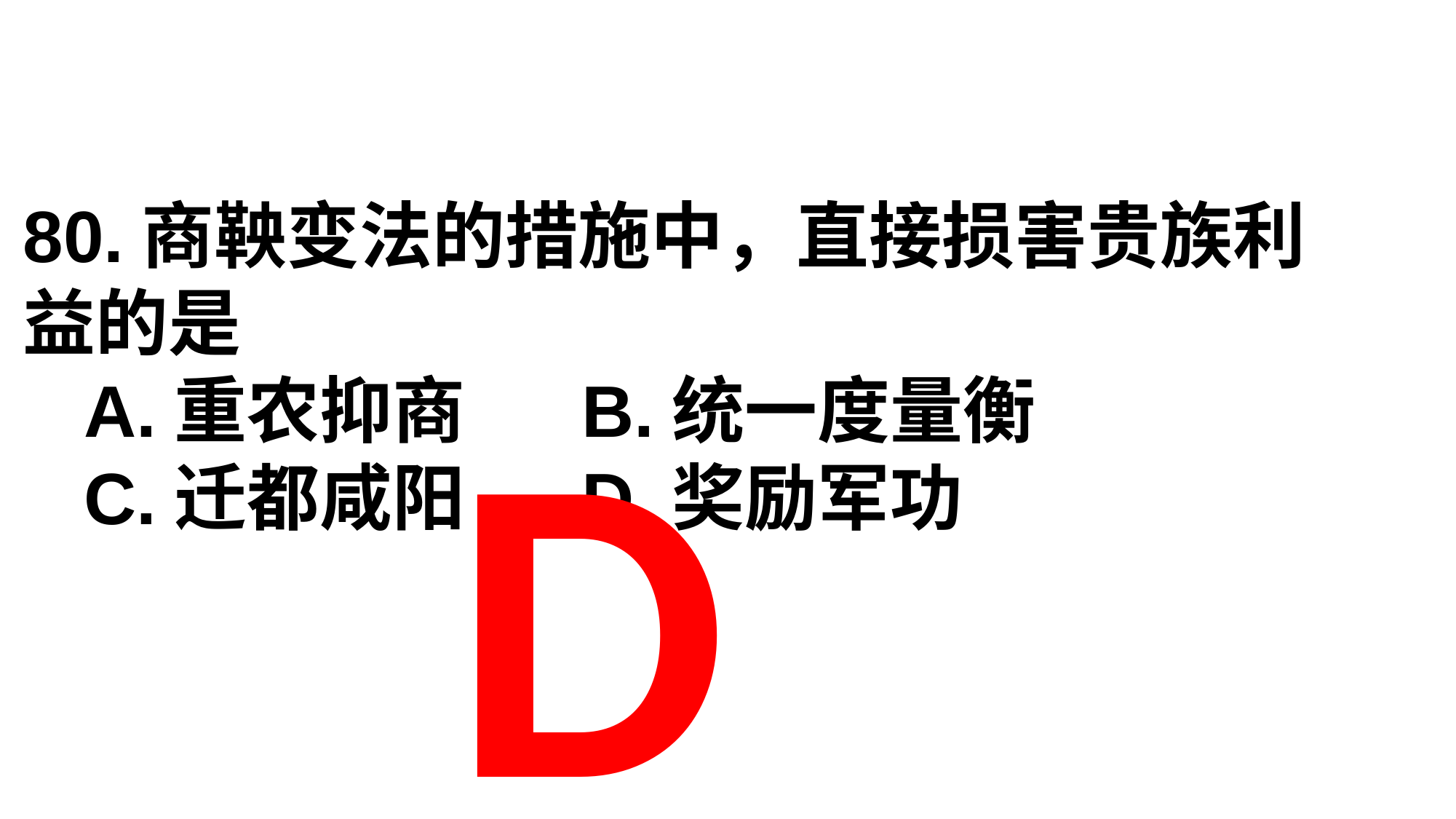

80.商鞅变法的措施中，直接损害贵族利
益的是   A.重农抑商      B.统一度量衡
   C.迁都咸阳      D.奖励军功
D